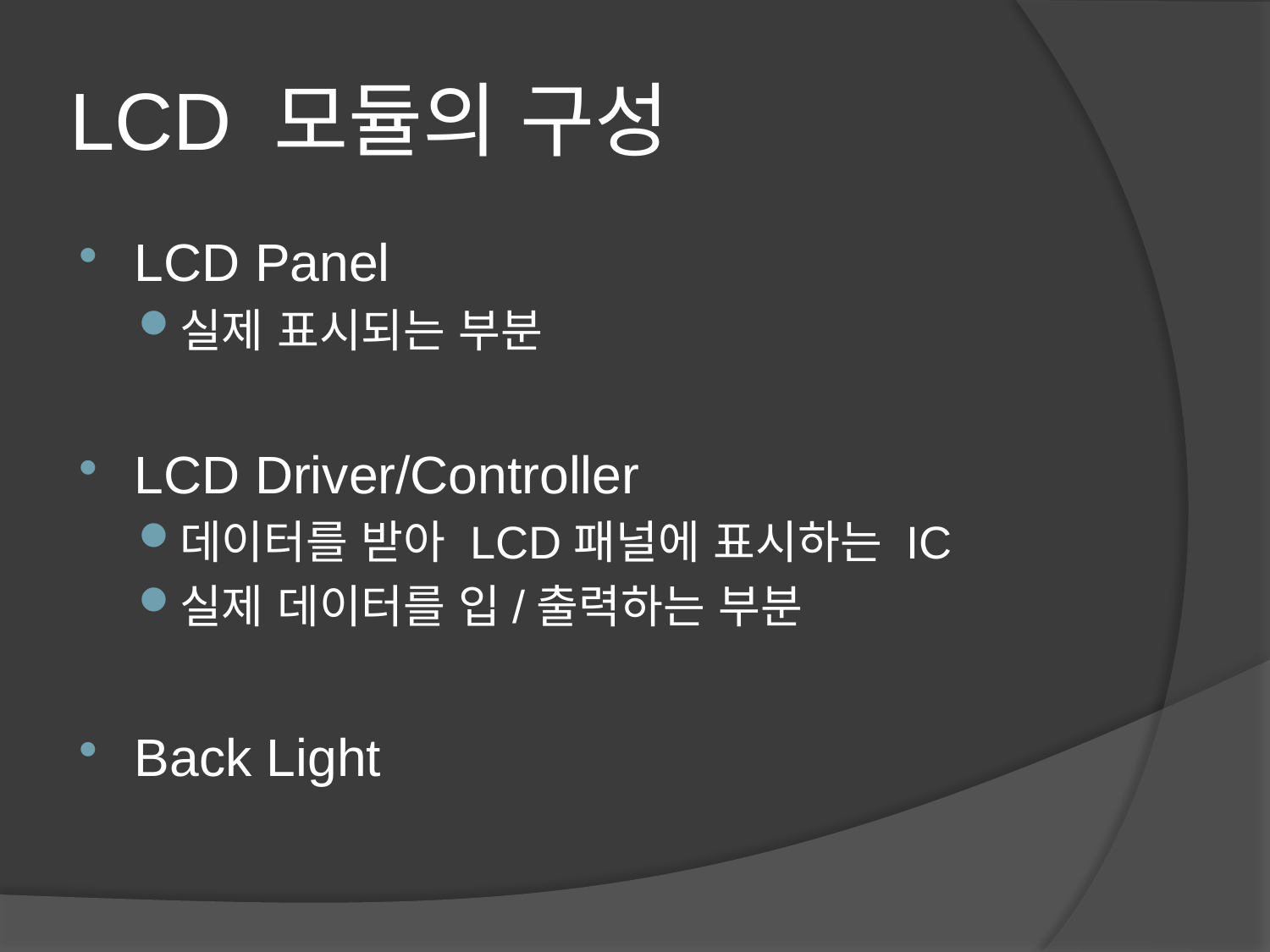

# LCD 모듈의 구성
LCD Panel
실제 표시되는 부분

LCD Driver/Controller
데이터를 받아 LCD패널에 표시하는 IC
실제 데이터를 입/출력하는 부분

Back Light